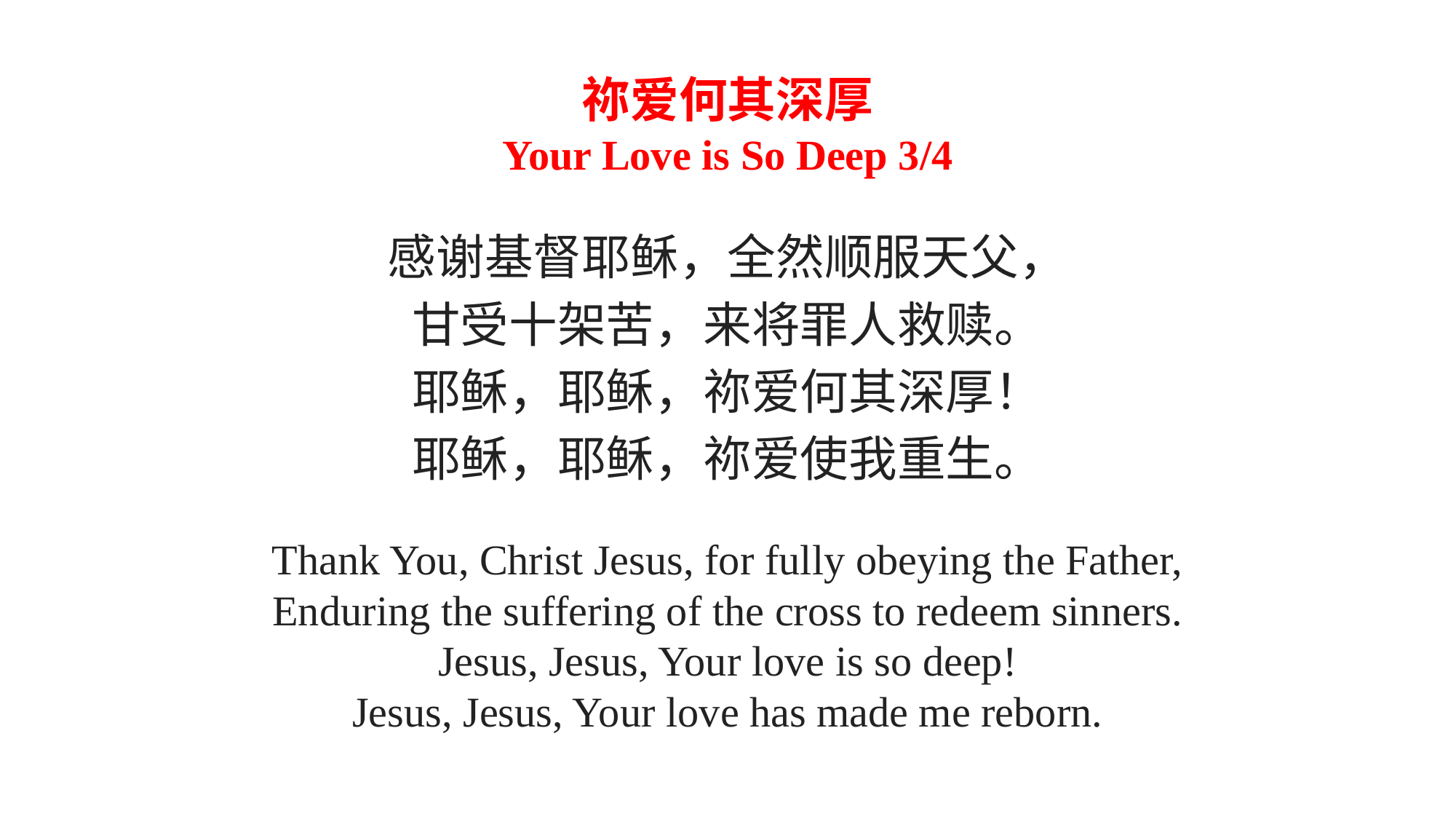

祢爱何其深厚
Your Love is So Deep 3/4
感谢基督耶稣，全然顺服天父，
甘受十架苦，来将罪人救赎。
耶稣，耶稣，祢爱何其深厚！
耶稣，耶稣，祢爱使我重生。

Thank You, Christ Jesus, for fully obeying the Father,
Enduring the suffering of the cross to redeem sinners.
Jesus, Jesus, Your love is so deep!
Jesus, Jesus, Your love has made me reborn.